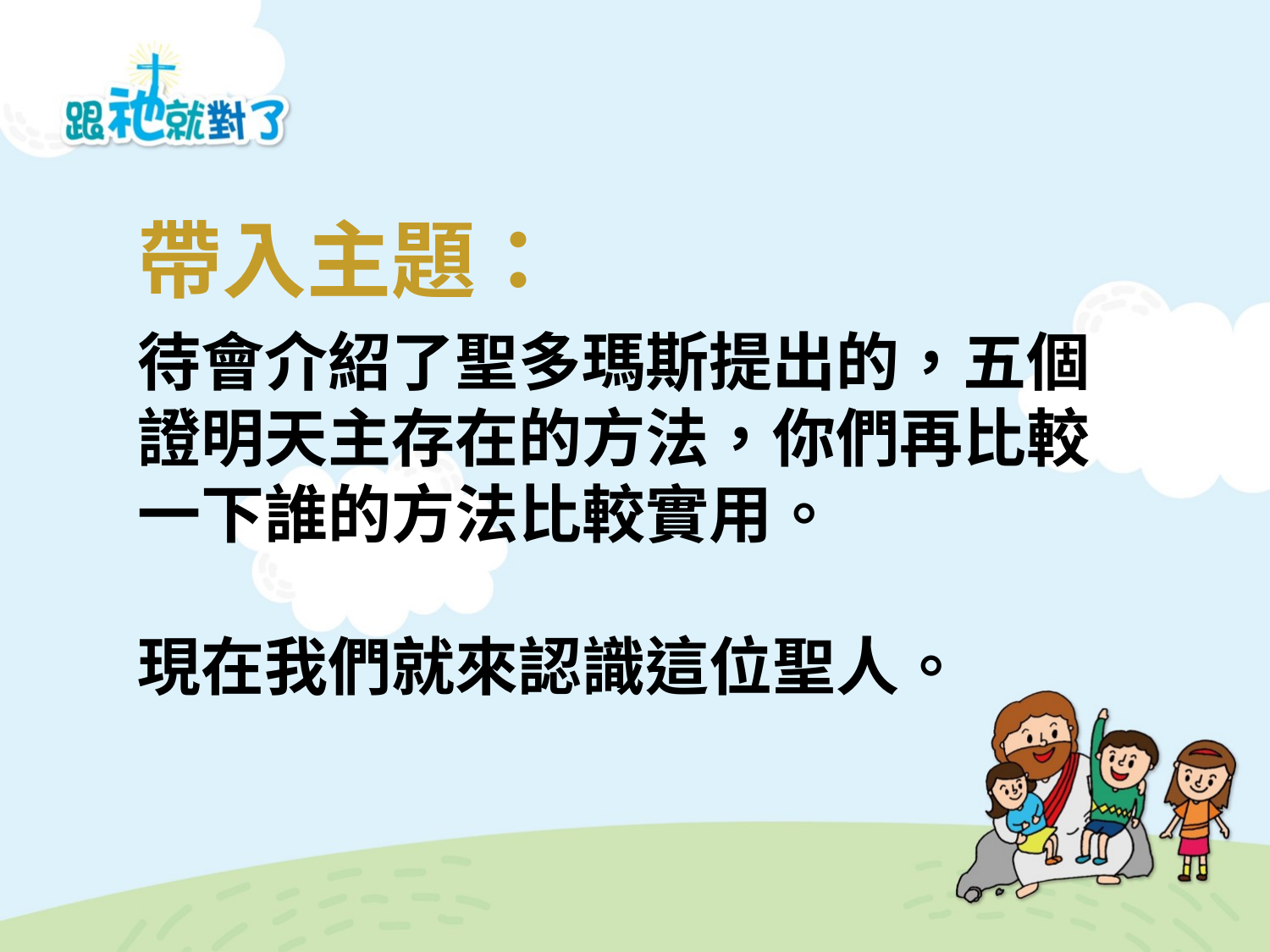

帶入主題：
待會介紹了聖多瑪斯提出的，五個證明天主存在的方法，你們再比較一下誰的方法比較實用。

現在我們就來認識這位聖人。